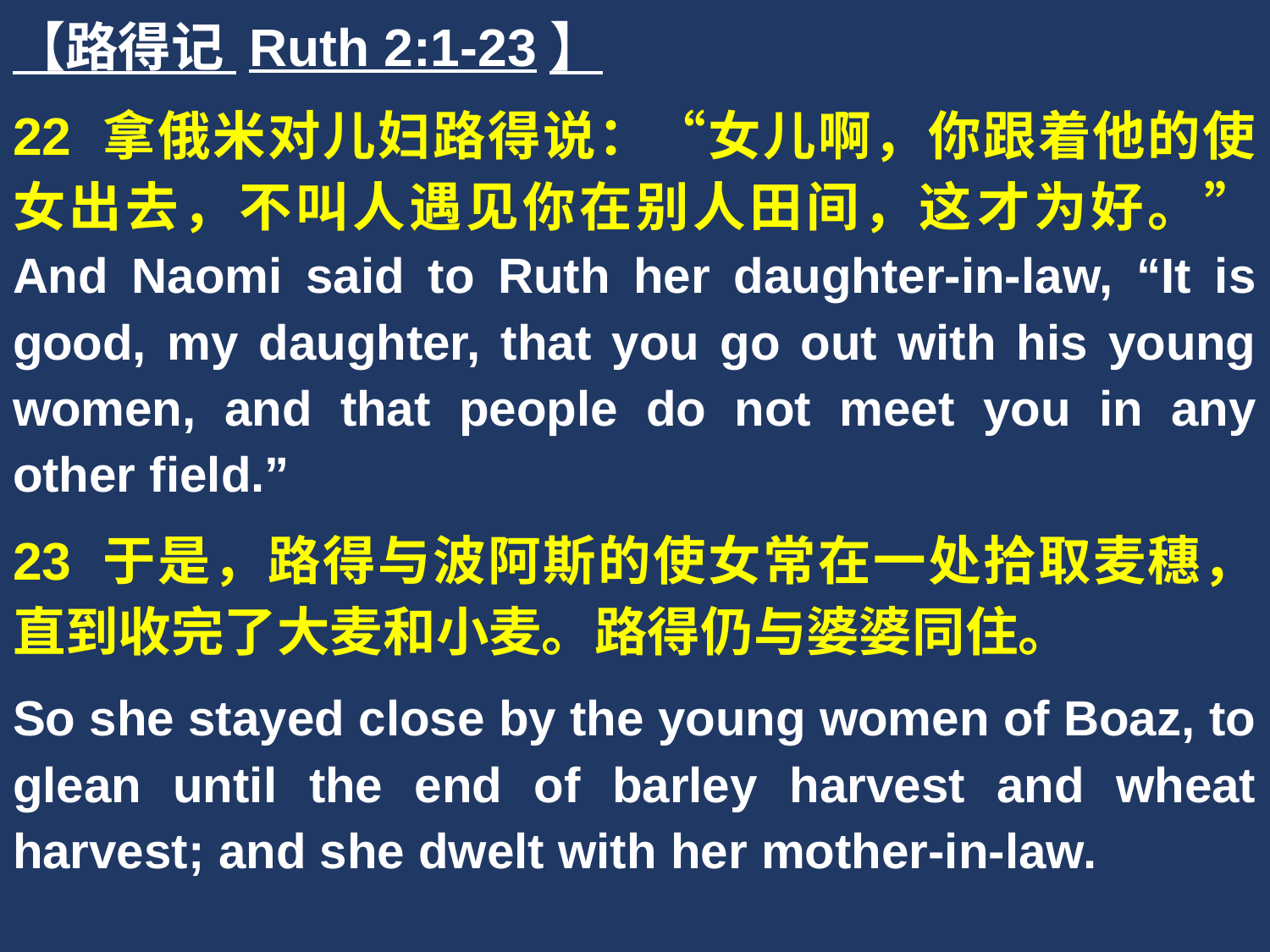

【路得记 Ruth 2:1-23】
22 拿俄米对儿妇路得说：“女儿啊，你跟着他的使女出去，不叫人遇见你在别人田间，这才为好。” And Naomi said to Ruth her daughter-in-law, “It is good, my daughter, that you go out with his young women, and that people do not meet you in any other field.”
23 于是，路得与波阿斯的使女常在一处拾取麦穗，直到收完了大麦和小麦。路得仍与婆婆同住。
So she stayed close by the young women of Boaz, to glean until the end of barley harvest and wheat harvest; and she dwelt with her mother-in-law.